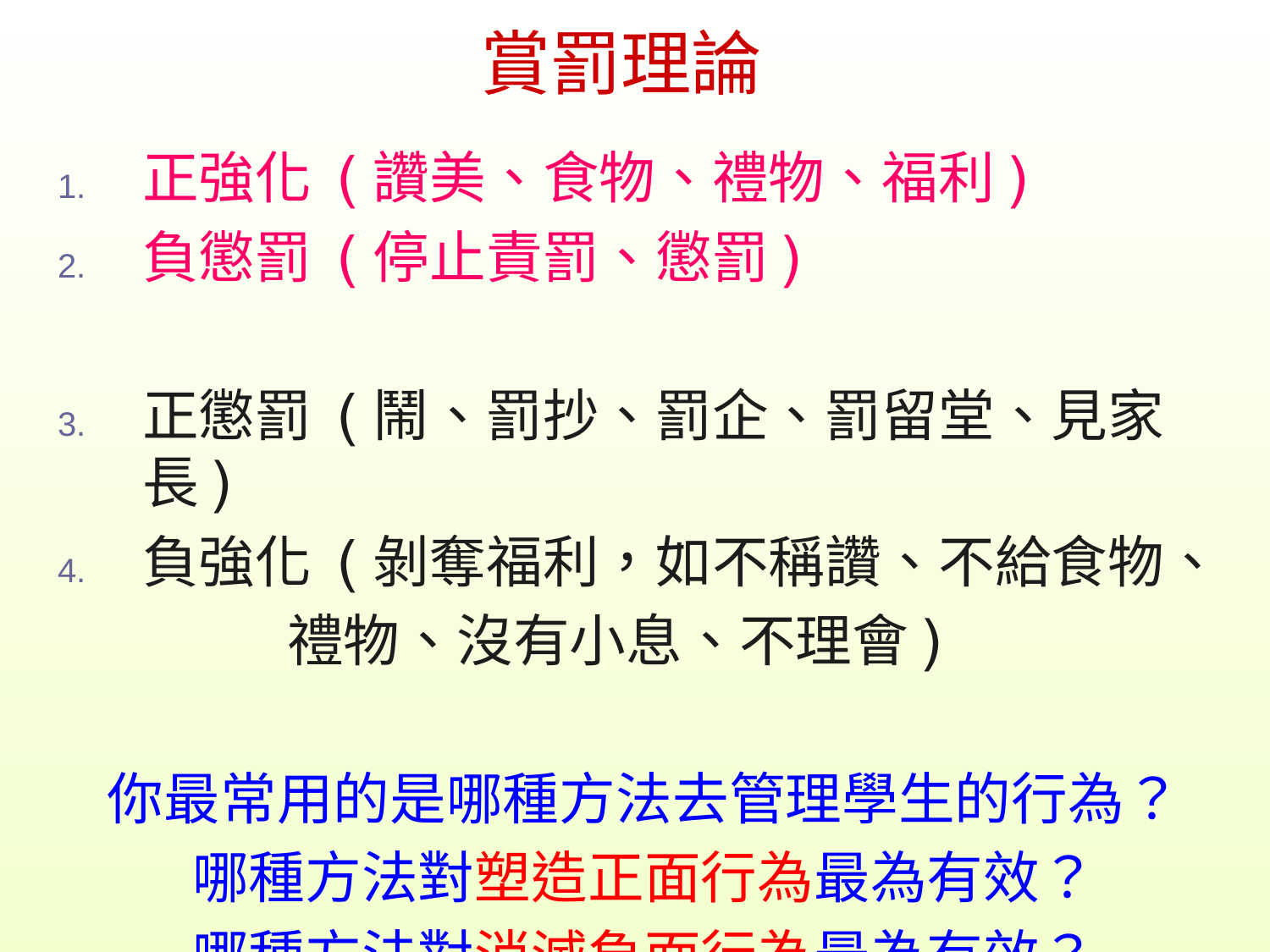

# 賞罰理論
正強化 (讚美、食物、禮物、福利)
負懲罰 (停止責罰、懲罰)

正懲罰 (鬧、罰抄、罰企、罰留堂、見家長)
負強化 (剝奪福利，如不稱讚、不給食物、
                 禮物、沒有小息、不理會)

你最常用的是哪種方法去管理學生的行為？
哪種方法對塑造正面行為最為有效？
哪種方法對消滅負面行為最為有效？
67